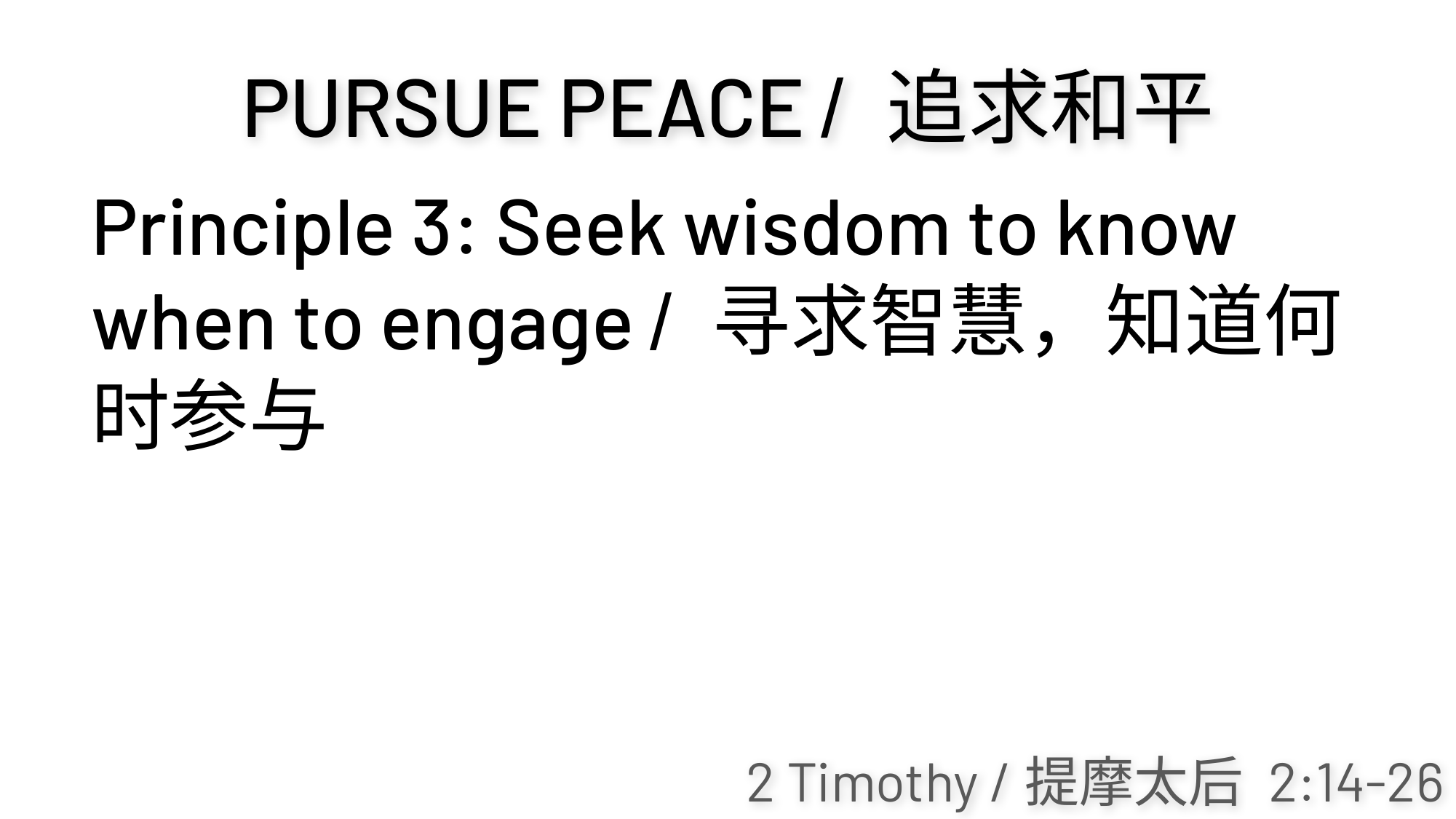

PURSUE PEACE / 追求和平
Principle 3: Seek wisdom to know when to engage / 寻求智慧，知道何时参与
2 Timothy /提摩太后 2:14-26